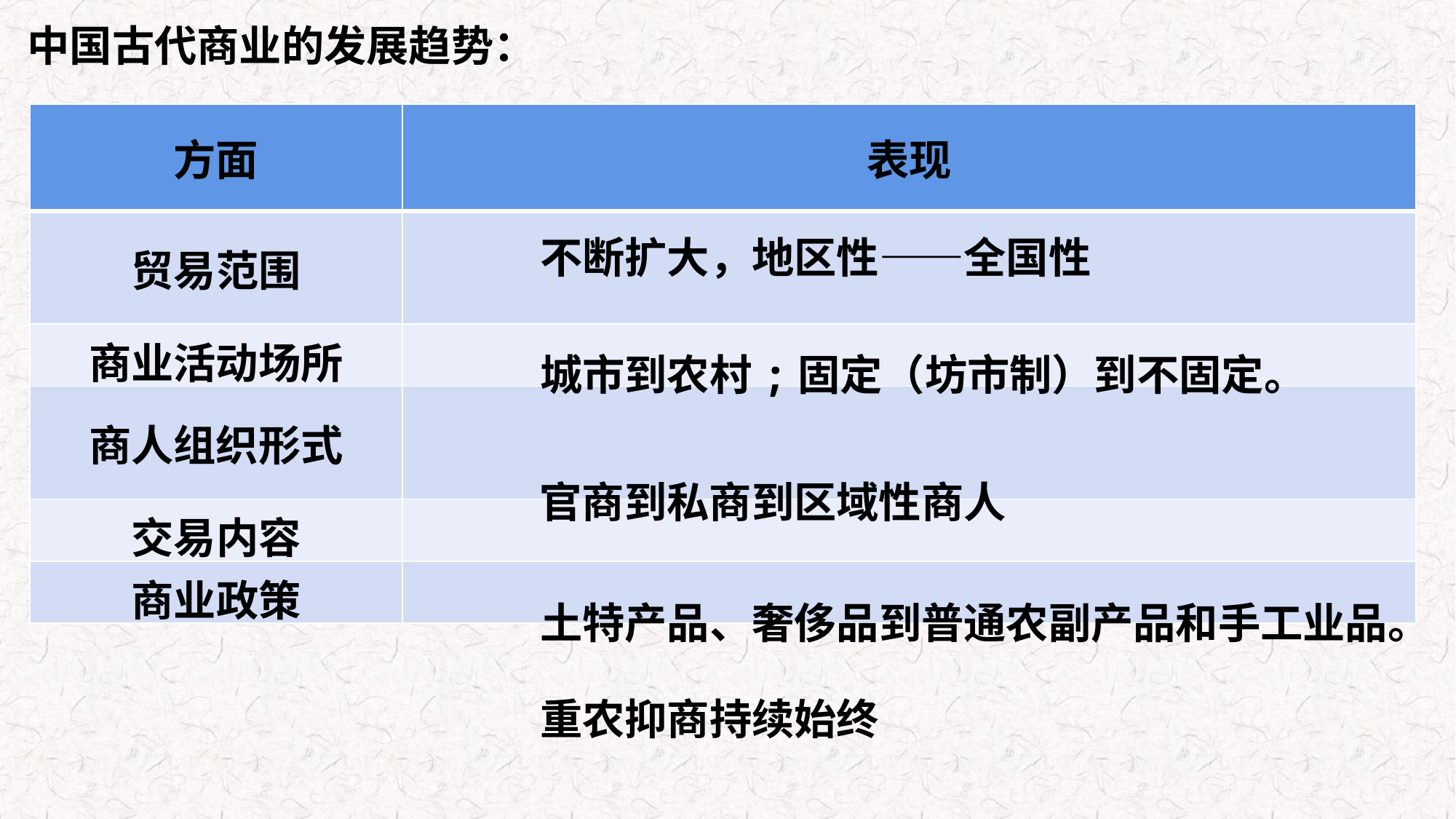

中国古代商业的发展趋势：
| 方面 | 表现 |
| --- | --- |
| 贸易范围 |  |
| 商业活动场所 |  |
| 商人组织形式 |  |
| 交易内容 |  |
| 商业政策 |  |
不断扩大，地区性——全国性
城市到农村;固定（坊市制）到不固定。
官商到私商到区域性商人
土特产品、奢侈品到普通农副产品和手工业品。
重农抑商持续始终